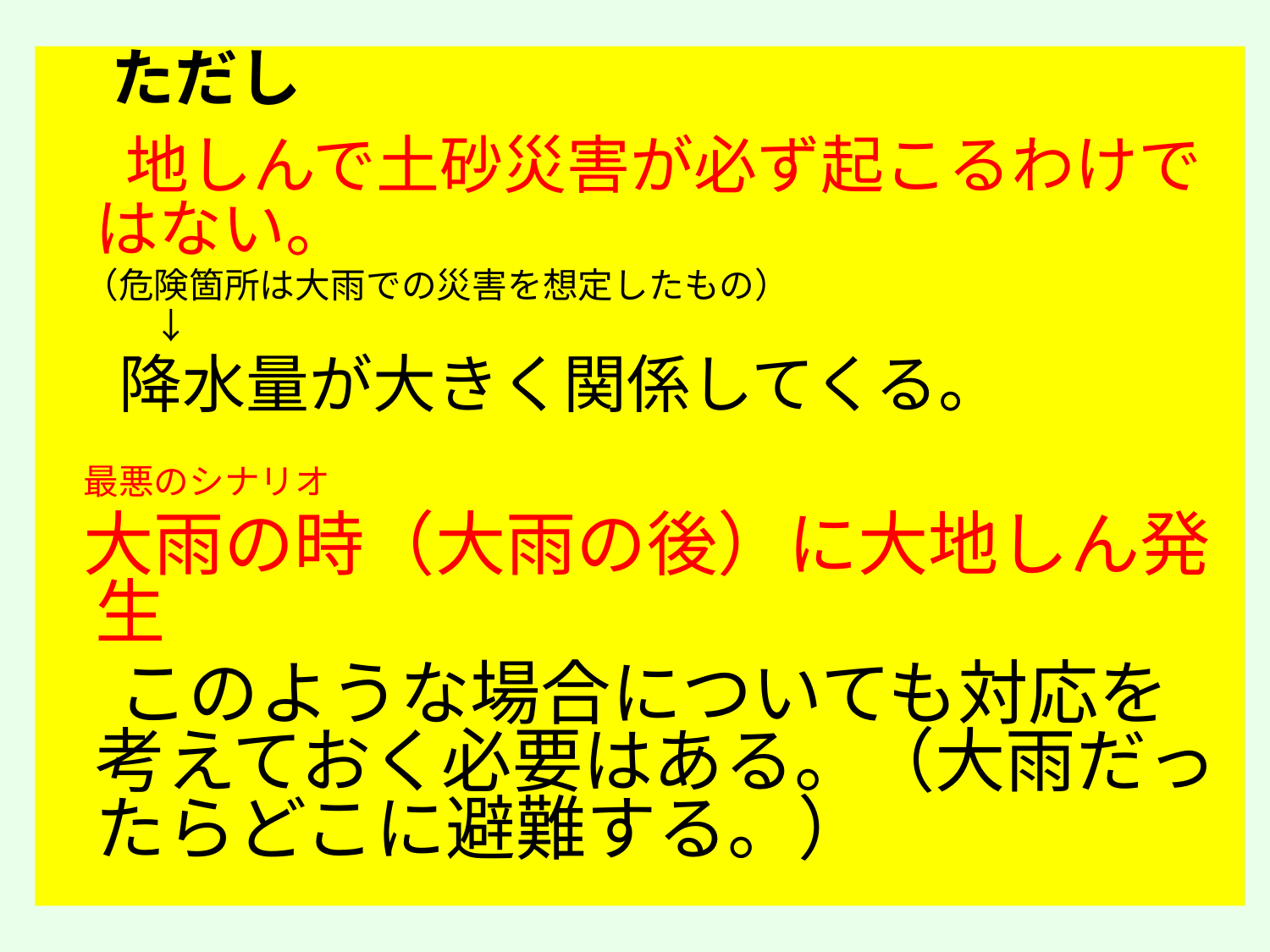

ただし
　地しんで土砂災害が必ず起こるわけではない。
　（危険箇所は大雨での災害を想定したもの）
　　　↓
　　降水量が大きく関係してくる。

　最悪のシナリオ
　大雨の時（大雨の後）に大地しん発生
　このような場合についても対応を考えておく必要はある。（大雨だったらどこに避難する。）